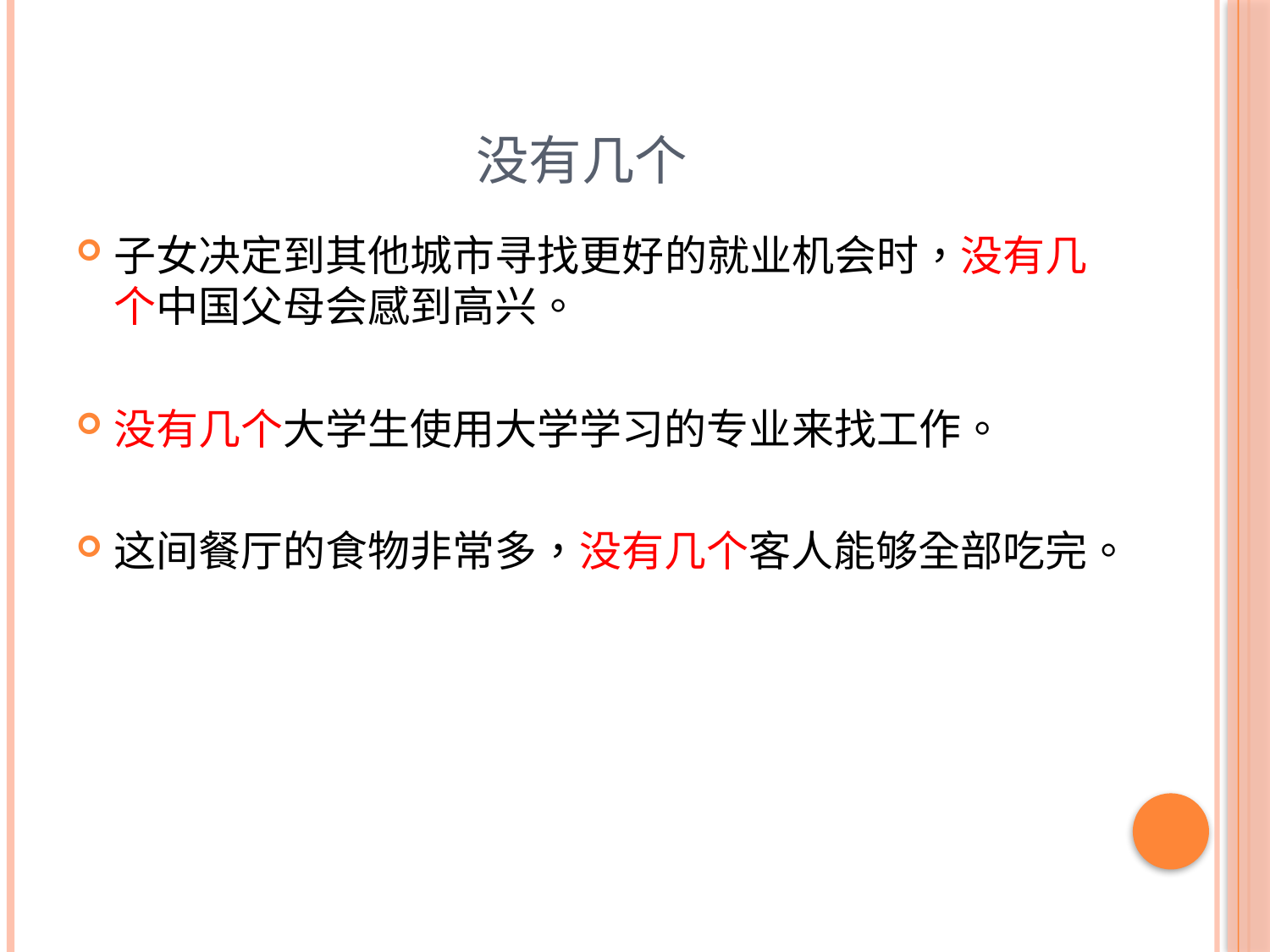

# 没有几个
子女决定到其他城市寻找更好的就业机会时，没有几个中国父母会感到高兴。

没有几个大学生使用大学学习的专业来找工作。

这间餐厅的食物非常多，没有几个客人能够全部吃完。